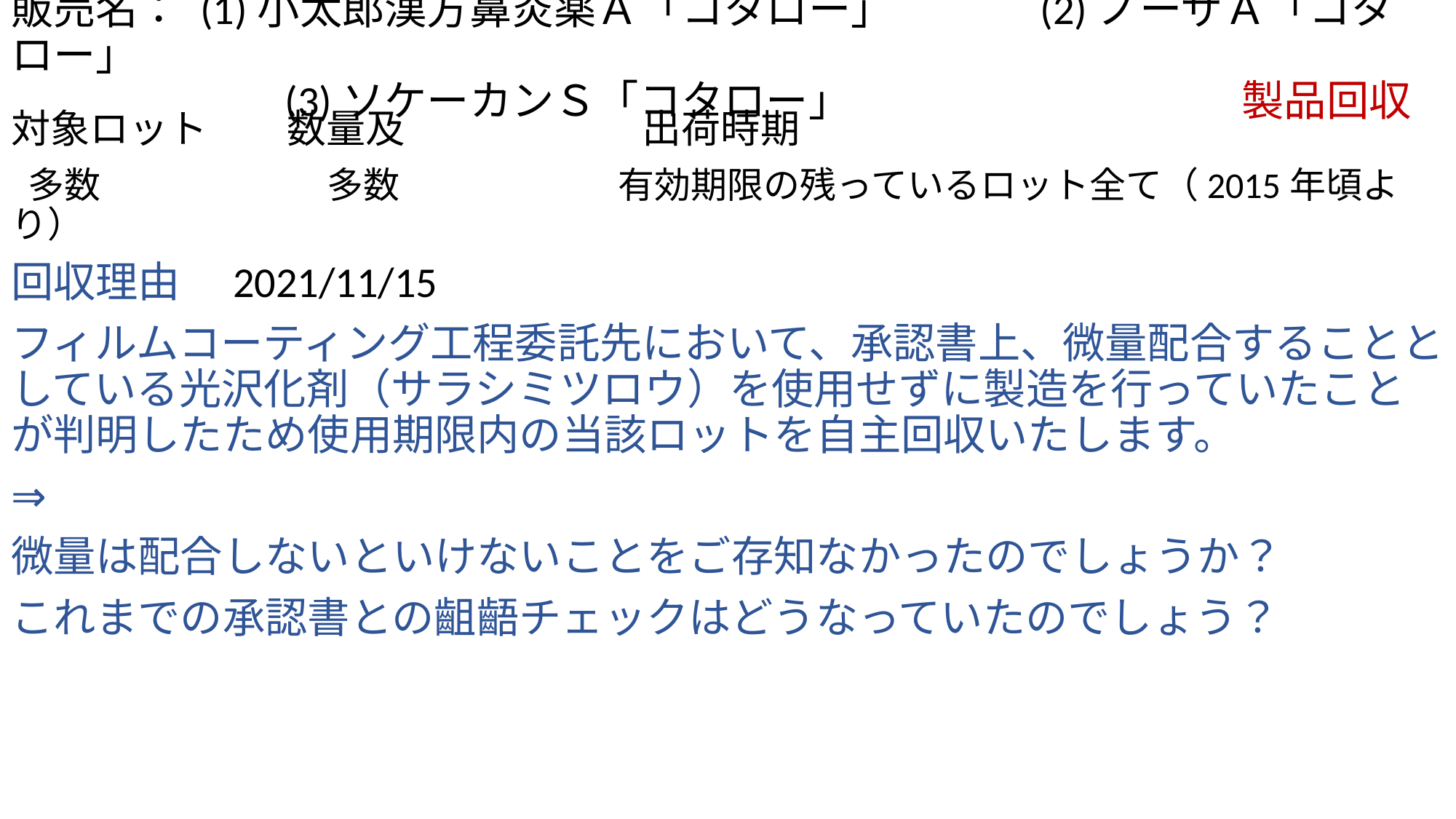

# 販売名： (1)小太郎漢方鼻炎薬Ａ「コタロー」　　　 (2)ノーザＡ「コタロー」 　　　　　　 (3)ソケーカンＳ「コタロー」　 　　　　　　　　製品回収
対象ロット　　数量及　　　　　　出荷時期
 多数　　 　　　　多数　　　　　　有効期限の残っているロット全て（2015年頃より）
回収理由　2021/11/15
フィルムコーティング工程委託先において、承認書上、微量配合することとしている光沢化剤（サラシミツロウ）を使用せずに製造を行っていたことが判明したため使用期限内の当該ロットを自主回収いたします。
⇒
微量は配合しないといけないことをご存知なかったのでしょうか？
これまでの承認書との齟齬チェックはどうなっていたのでしょう？